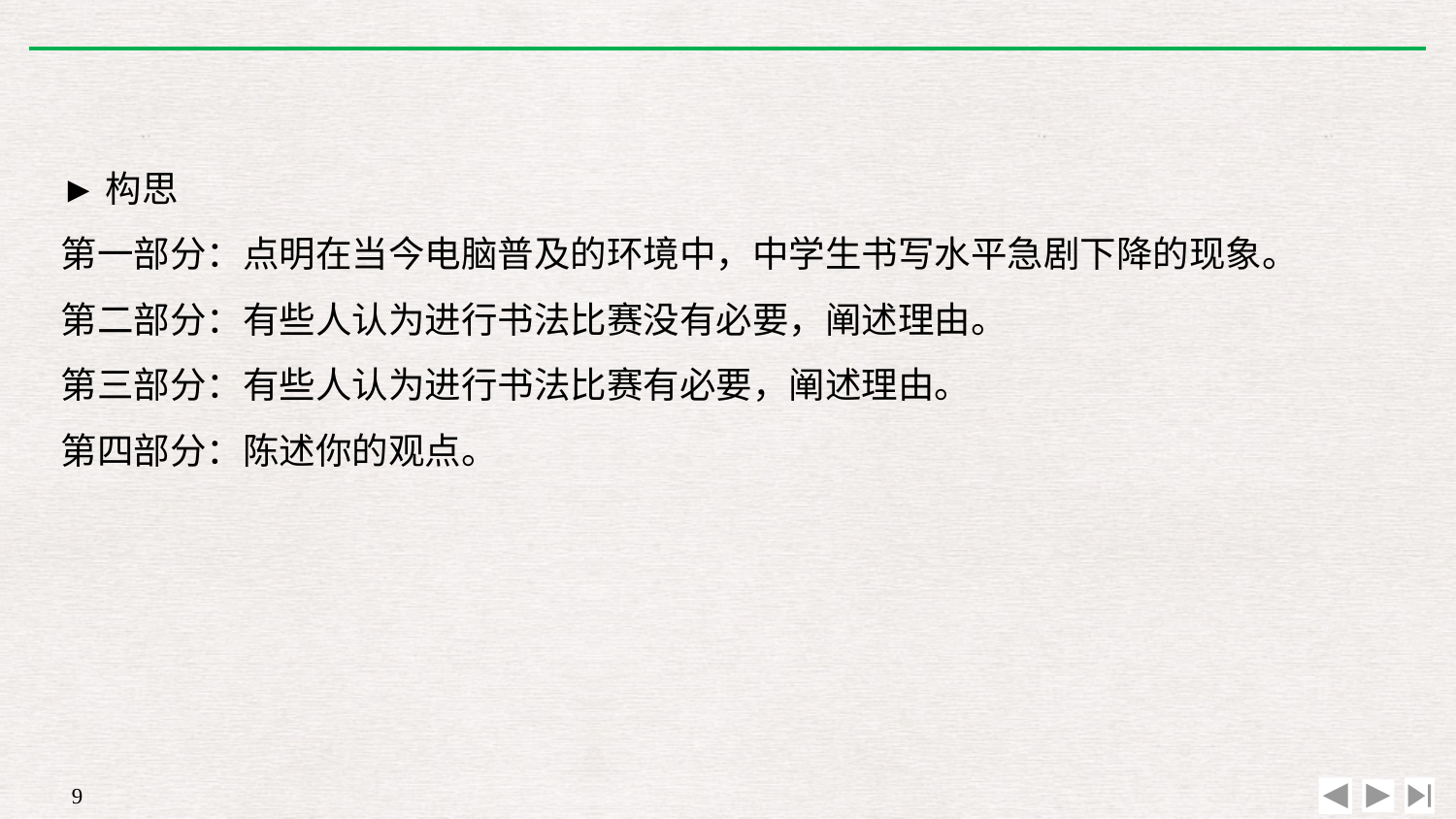

►构思
第一部分：点明在当今电脑普及的环境中，中学生书写水平急剧下降的现象。
第二部分：有些人认为进行书法比赛没有必要，阐述理由。
第三部分：有些人认为进行书法比赛有必要，阐述理由。
第四部分：陈述你的观点。